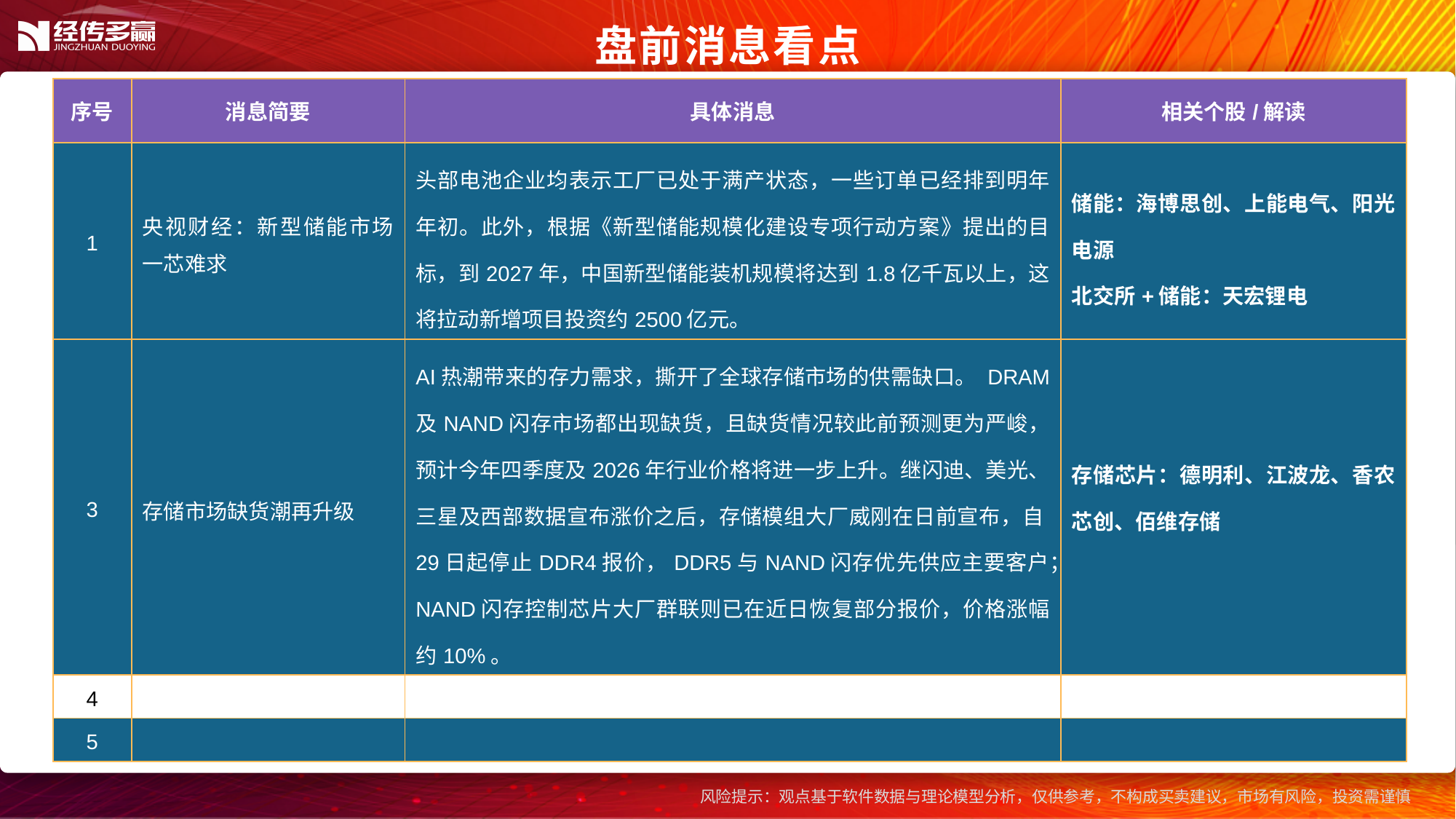

盘前消息看点
| 序号 | 消息简要 | 具体消息 | 相关个股/解读 |
| --- | --- | --- | --- |
| 1 | 央视财经：新型储能市场一芯难求 | 头部电池企业均表示工厂已处于满产状态，一些订单已经排到明年年初。此外，根据《新型储能规模化建设专项行动方案》提出的目标，到2027年，中国新型储能装机规模将达到1.8亿千瓦以上，这将拉动新增项目投资约2500亿元。 | 储能：海博思创、上能电气、阳光电源 北交所+储能：天宏锂电 |
| 3 | 存储市场缺货潮再升级 | AI热潮带来的存力需求，撕开了全球存储市场的供需缺口。 DRAM 及NAND闪存市场都出现缺货，且缺货情况较此前预测更为严峻，预计今年四季度及2026年行业价格将进一步上升。继闪迪、美光、三星及西部数据宣布涨价之后，存储模组大厂威刚在日前宣布，自29日起停止DDR4报价，DDR5与NAND闪存优先供应主要客户；NAND闪存控制芯片大厂群联则已在近日恢复部分报价，价格涨幅约10%。 | 存储芯片：德明利、江波龙、香农芯创、佰维存储 |
| 4 |  |  |  |
| 5 |  |  |  |